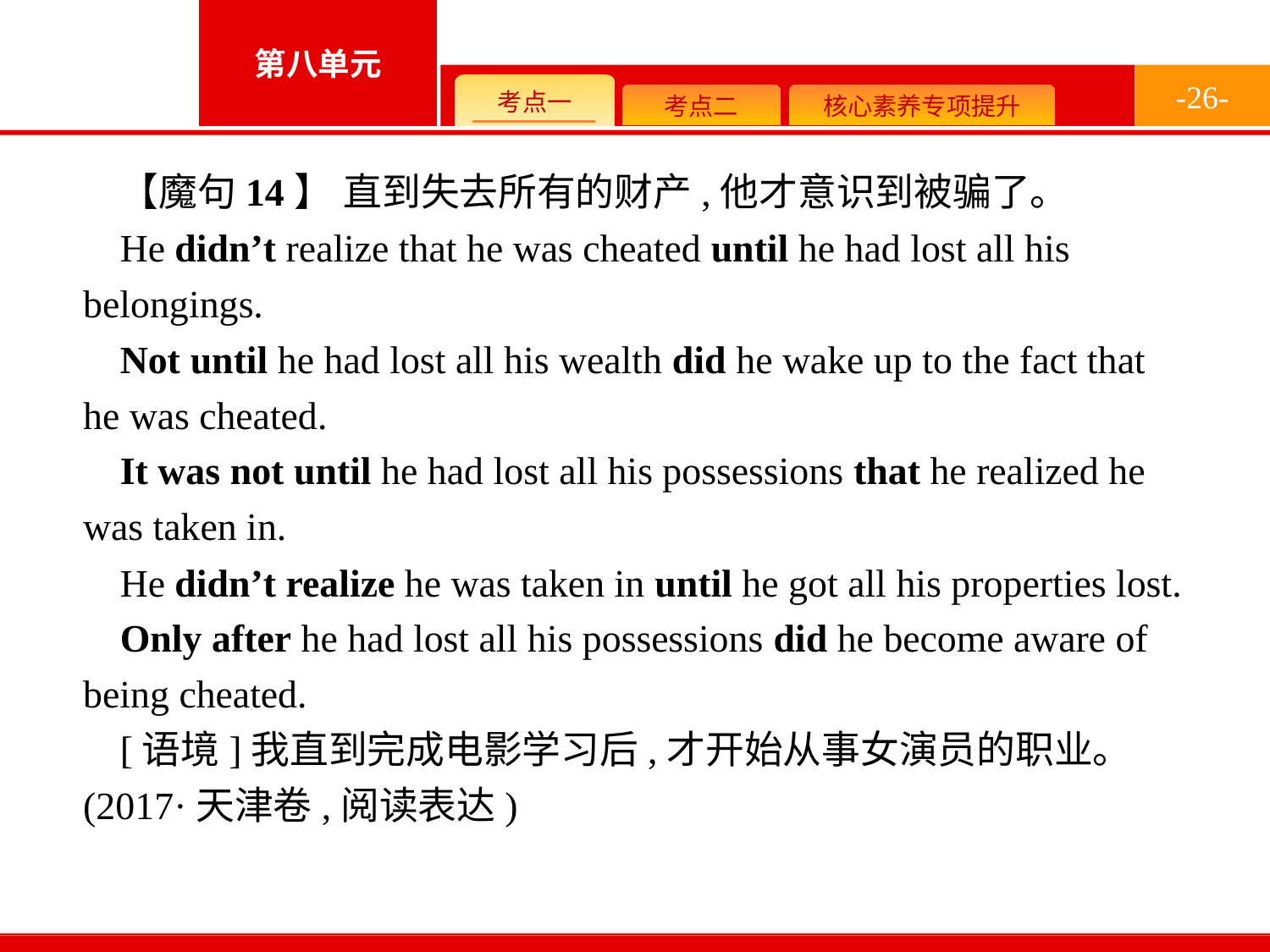

-26-
【魔句14】 直到失去所有的财产,他才意识到被骗了。
He didn’t realize that he was cheated until he had lost all his belongings.
Not until he had lost all his wealth did he wake up to the fact that he was cheated.
It was not until he had lost all his possessions that he realized he was taken in.
He didn’t realize he was taken in until he got all his properties lost.
Only after he had lost all his possessions did he become aware of being cheated.
[语境]我直到完成电影学习后,才开始从事女演员的职业。(2017·天津卷,阅读表达)